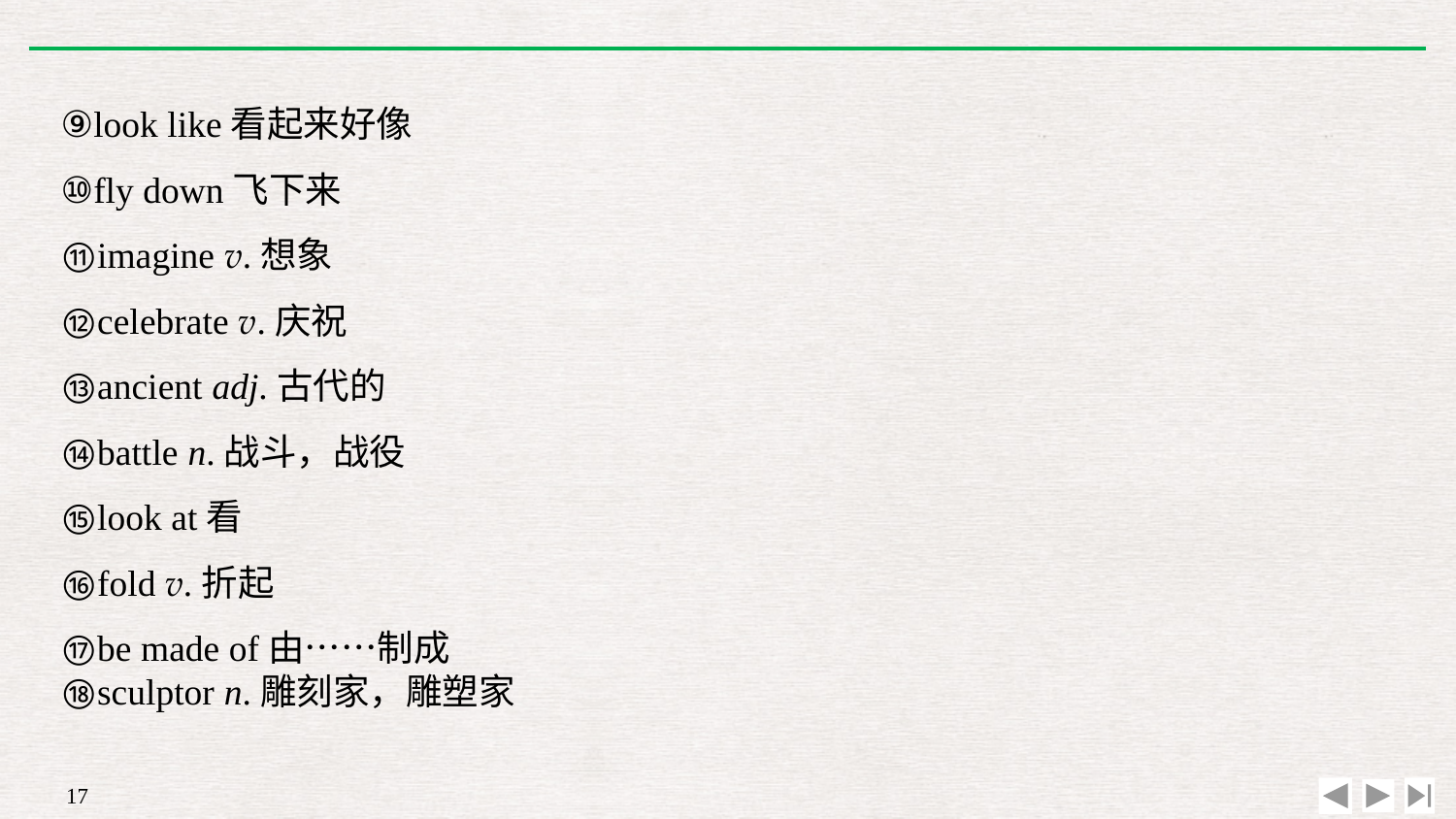

⑨look like看起来好像
⑩fly down飞下来
⑪imagine v.想象
⑫celebrate v.庆祝
⑬ancient adj.古代的
⑭battle n.战斗，战役
⑮look at看
⑯fold v.折起
⑰be made of由……制成
⑱sculptor n.雕刻家，雕塑家